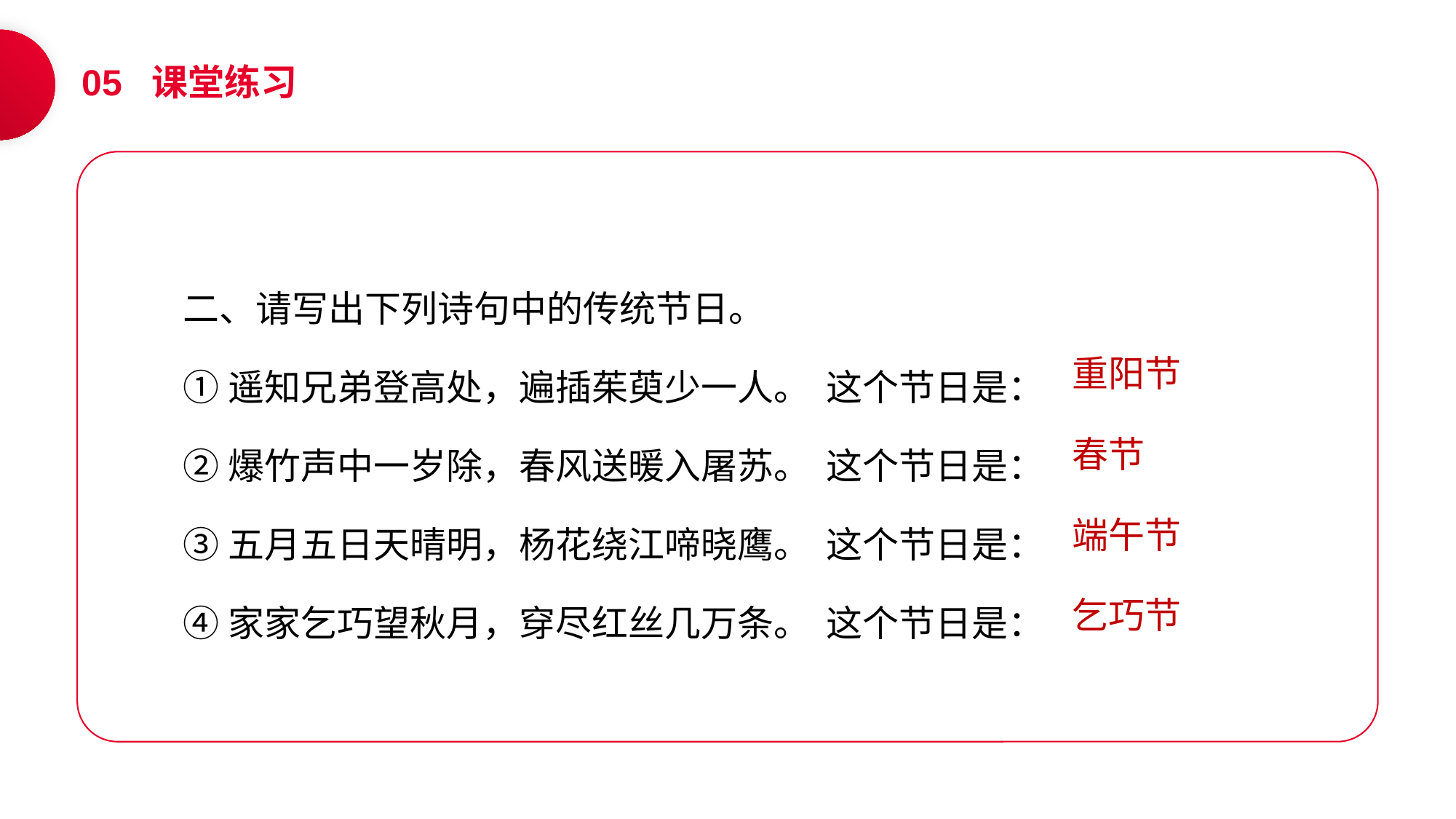

05  课堂练习
二、请写出下列诗句中的传统节日。
①遥知兄弟登高处，遍插茱萸少一人。  这个节日是：
②爆竹声中一岁除，春风送暖入屠苏。  这个节日是：
③五月五日天晴明，杨花绕江啼晓鹰。  这个节日是：
④家家乞巧望秋月，穿尽红丝几万条。  这个节日是：
重阳节
春节
端午节
乞巧节